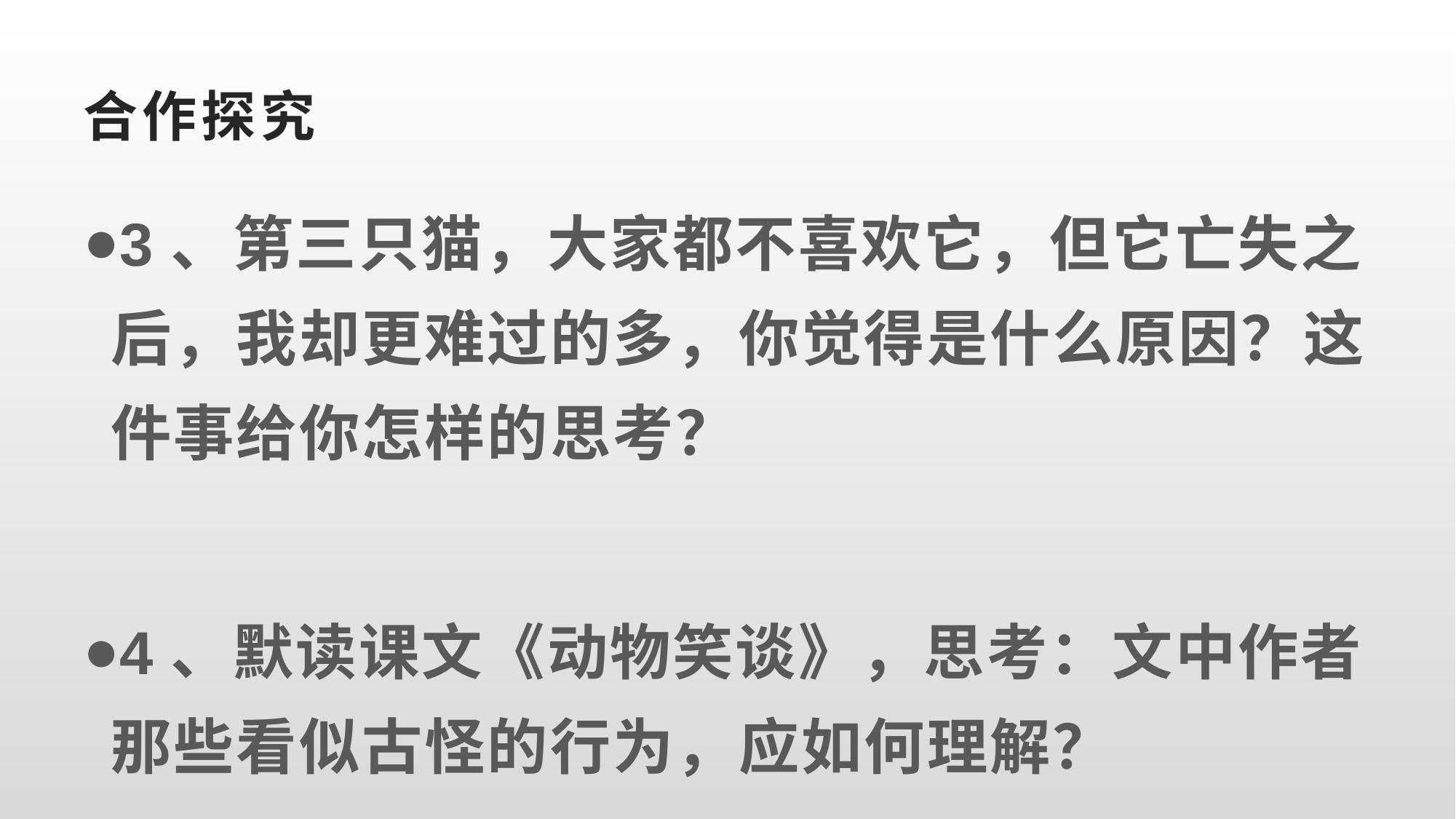

# 合作探究
3、第三只猫，大家都不喜欢它，但它亡失之后，我却更难过的多，你觉得是什么原因？这件事给你怎样的思考？

4、默读课文《动物笑谈》，思考：文中作者那些看似古怪的行为，应如何理解？